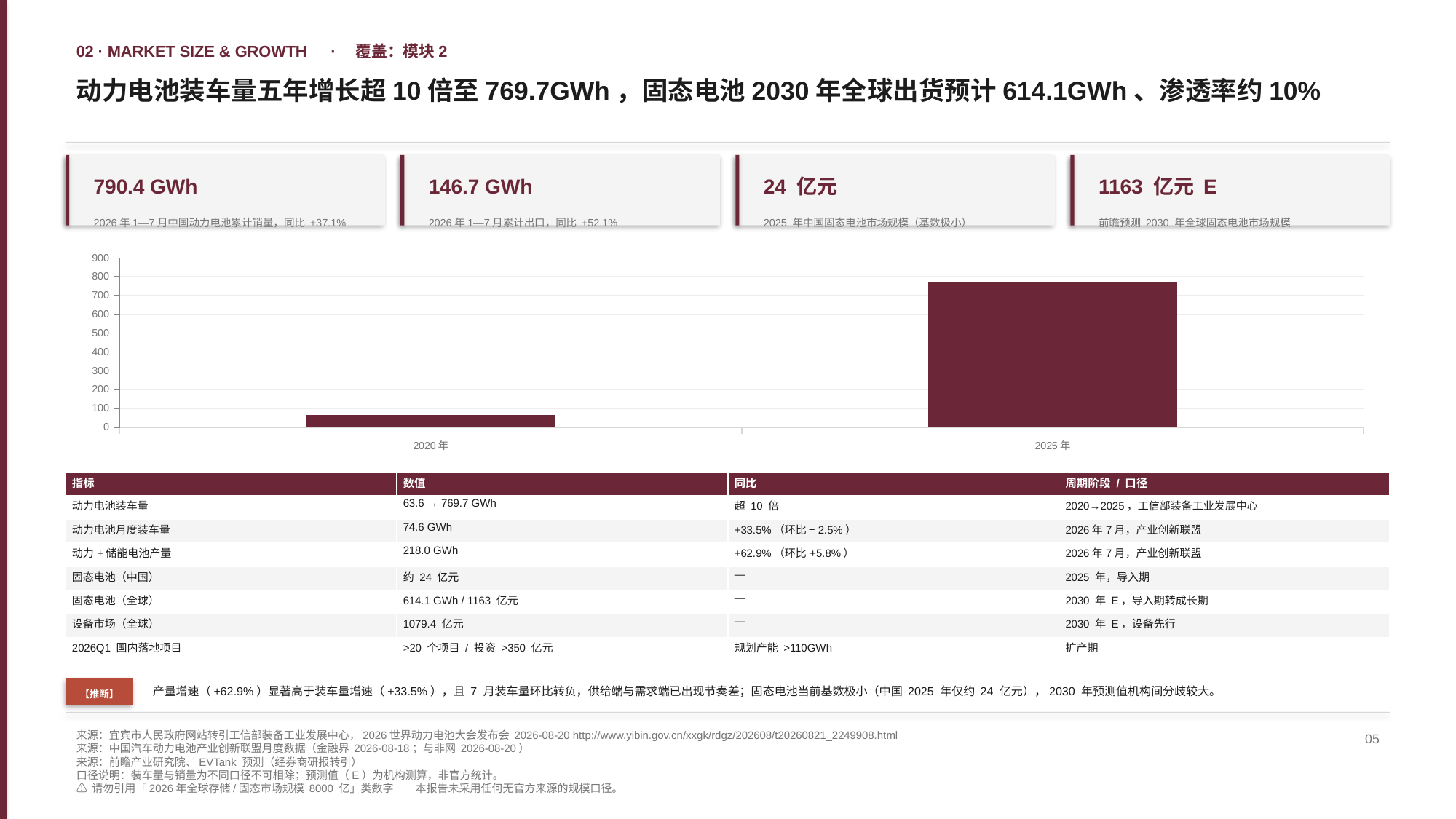

02 · MARKET SIZE & GROWTH　·　覆盖：模块2
动力电池装车量五年增长超10倍至769.7GWh，固态电池2030年全球出货预计614.1GWh、渗透率约10%

790.4 GWh
146.7 GWh
24 亿元
1163 亿元 E
2026年1—7月中国动力电池累计销量，同比 +37.1%
2026年1—7月累计出口，同比 +52.1%
2025 年中国固态电池市场规模（基数极小）
前瞻预测 2030 年全球固态电池市场规模

### Chart

| Category | 中国动力电池装车量（GWh） |
|---|---|
| 2020年 | 63.6 |
| 2025年 | 769.7 |
| 指标 | 数值 | 同比 | 周期阶段 / 口径 |
| --- | --- | --- | --- |
| 动力电池装车量 | 63.6 → 769.7 GWh | 超 10 倍 | 2020→2025，工信部装备工业发展中心 |
| 动力电池月度装车量 | 74.6 GWh | +33.5%（环比 −2.5%） | 2026年7月，产业创新联盟 |
| 动力+储能电池产量 | 218.0 GWh | +62.9%（环比+5.8%） | 2026年7月，产业创新联盟 |
| 固态电池（中国） | 约 24 亿元 | — | 2025 年，导入期 |
| 固态电池（全球） | 614.1 GWh / 1163 亿元 | — | 2030 年 E，导入期转成长期 |
| 设备市场（全球） | 1079.4 亿元 | — | 2030 年 E，设备先行 |
| 2026Q1 国内落地项目 | >20 个项目 / 投资 >350 亿元 | 规划产能 >110GWh | 扩产期 |
产量增速（+62.9%）显著高于装车量增速（+33.5%），且 7 月装车量环比转负，供给端与需求端已出现节奏差；固态电池当前基数极小（中国 2025 年仅约 24 亿元），2030 年预测值机构间分歧较大。

【推断】

来源：宜宾市人民政府网站转引工信部装备工业发展中心，2026世界动力电池大会发布会 2026-08-20 http://www.yibin.gov.cn/xxgk/rdgz/202608/t20260821_2249908.html
来源：中国汽车动力电池产业创新联盟月度数据（金融界 2026-08-18；与非网 2026-08-20）
来源：前瞻产业研究院、EVTank 预测（经券商研报转引）
口径说明：装车量与销量为不同口径不可相除；预测值（E）为机构测算，非官方统计。
⚠️ 请勿引用「2026年全球存储/固态市场规模 8000 亿」类数字——本报告未采用任何无官方来源的规模口径。
05